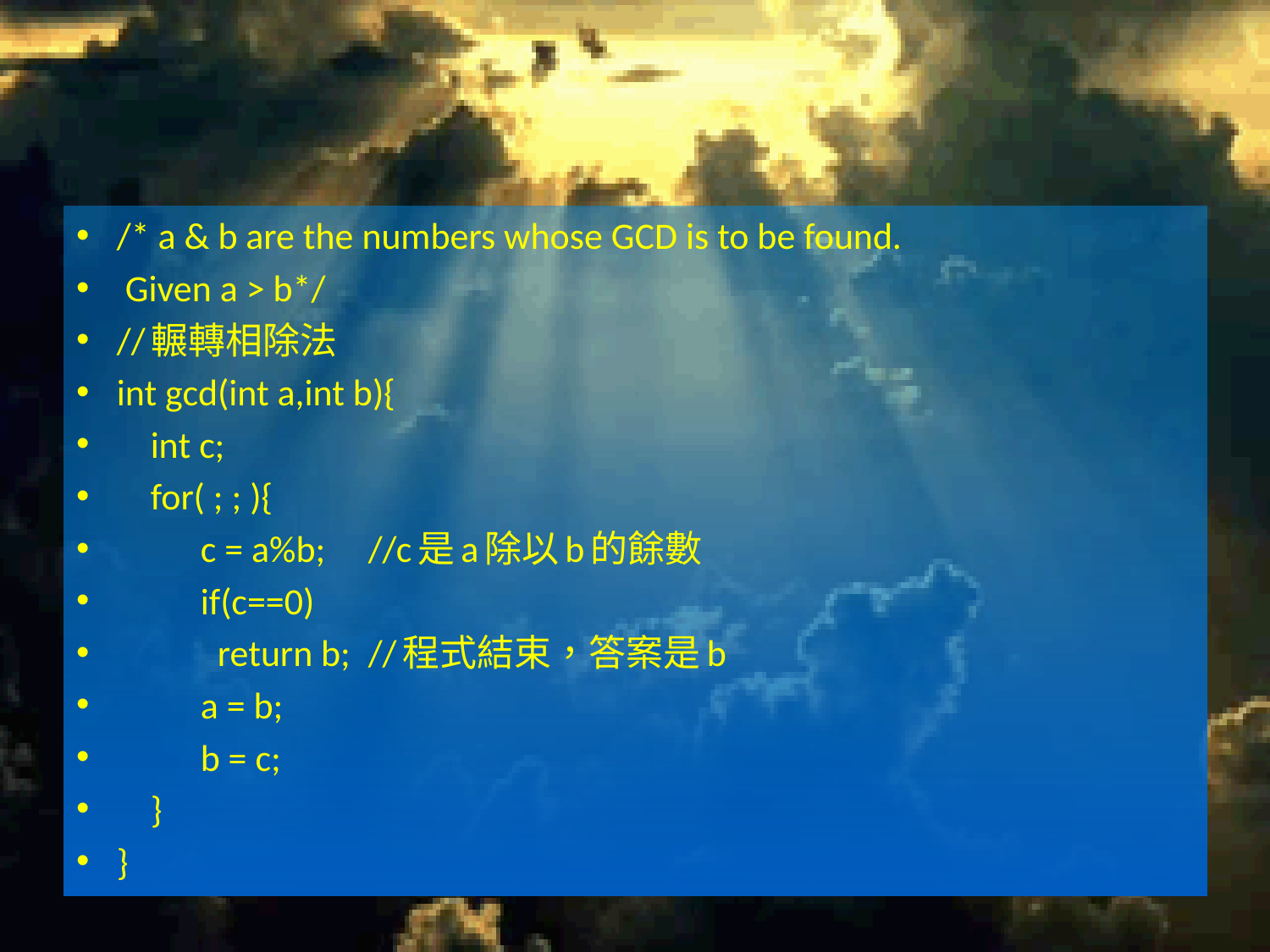

/* a & b are the numbers whose GCD is to be found.
 Given a > b*/
//輾轉相除法
int gcd(int a,int b){
    int c;
    for( ; ; ){
  	c = a%b;	//c是a除以b的餘數
  	if(c==0)
  	  return b;	//程式結束，答案是b
  	a = b;
  	b = c;
    }
}